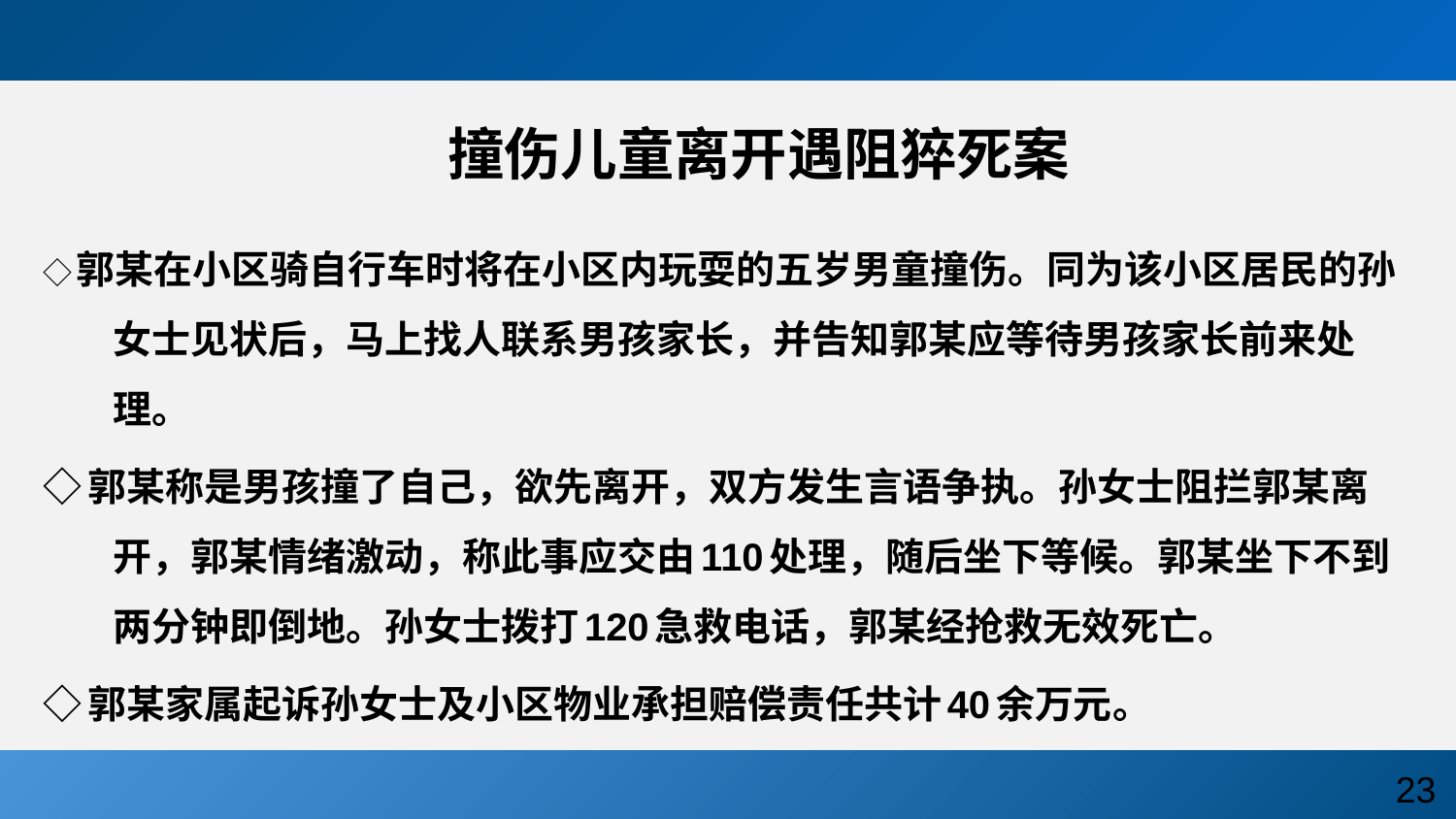

撞伤儿童离开遇阻猝死案
◇郭某在小区骑自行车时将在小区内玩耍的五岁男童撞伤。同为该小区居民的孙女士见状后，马上找人联系男孩家长，并告知郭某应等待男孩家长前来处理。
◇郭某称是男孩撞了自己，欲先离开，双方发生言语争执。孙女士阻拦郭某离开，郭某情绪激动，称此事应交由110处理，随后坐下等候。郭某坐下不到两分钟即倒地。孙女士拨打120急救电话，郭某经抢救无效死亡。
◇郭某家属起诉孙女士及小区物业承担赔偿责任共计40余万元。
23